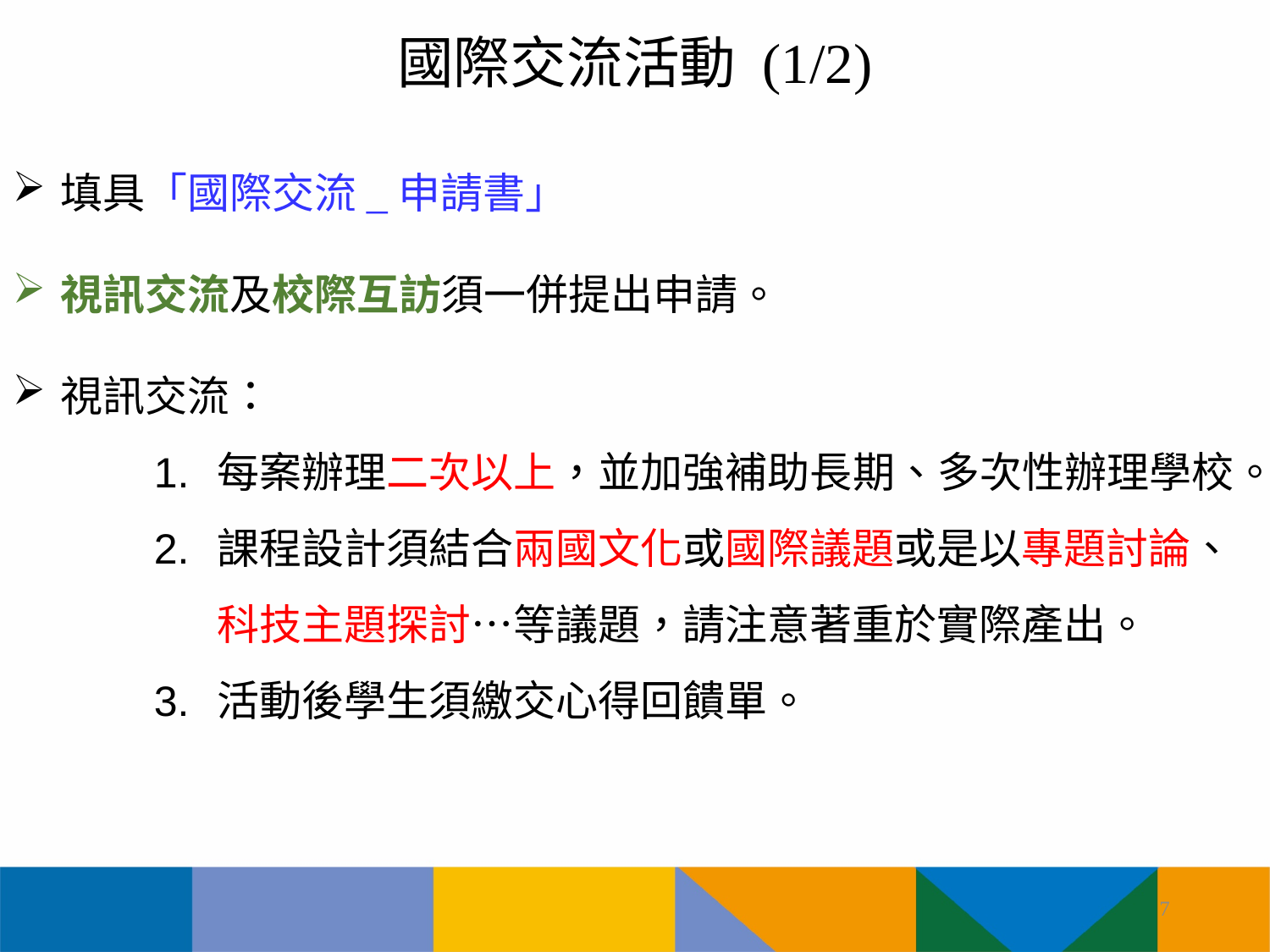

國際交流活動 (1/2)
填具「國際交流_申請書」
視訊交流及校際互訪須一併提出申請。
視訊交流：
每案辦理二次以上，並加強補助長期、多次性辦理學校。
課程設計須結合兩國文化或國際議題或是以專題討論、科技主題探討…等議題，請注意著重於實際產出。
活動後學生須繳交心得回饋單。
7